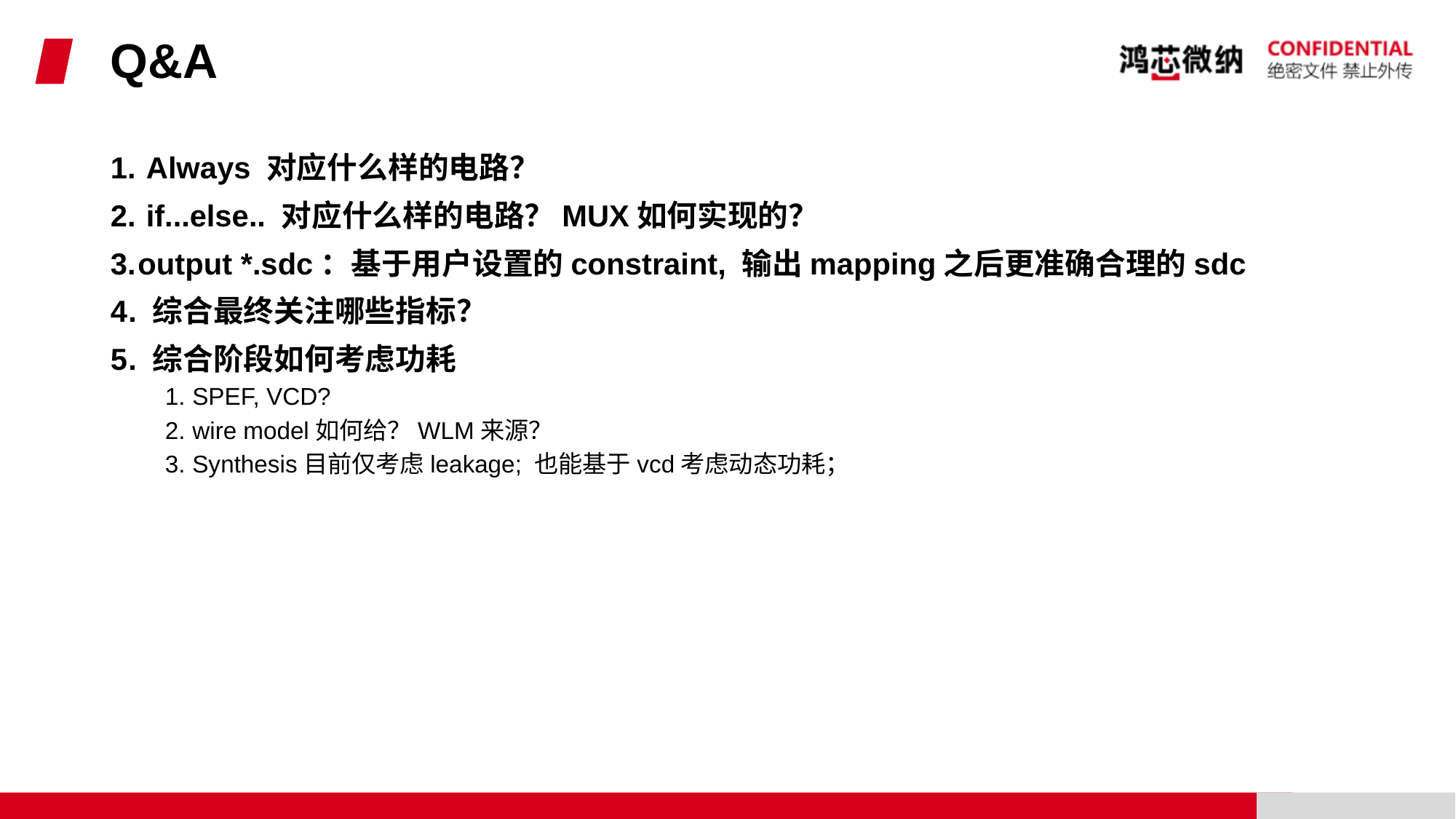

# Q&A
 Always 对应什么样的电路？
 if...else.. 对应什么样的电路？MUX如何实现的？
output *.sdc：基于用户设置的constraint, 输出mapping之后更准确合理的sdc
 综合最终关注哪些指标？
 综合阶段如何考虑功耗
SPEF, VCD?
wire model如何给？WLM来源？
Synthesis目前仅考虑leakage; 也能基于vcd考虑动态功耗；